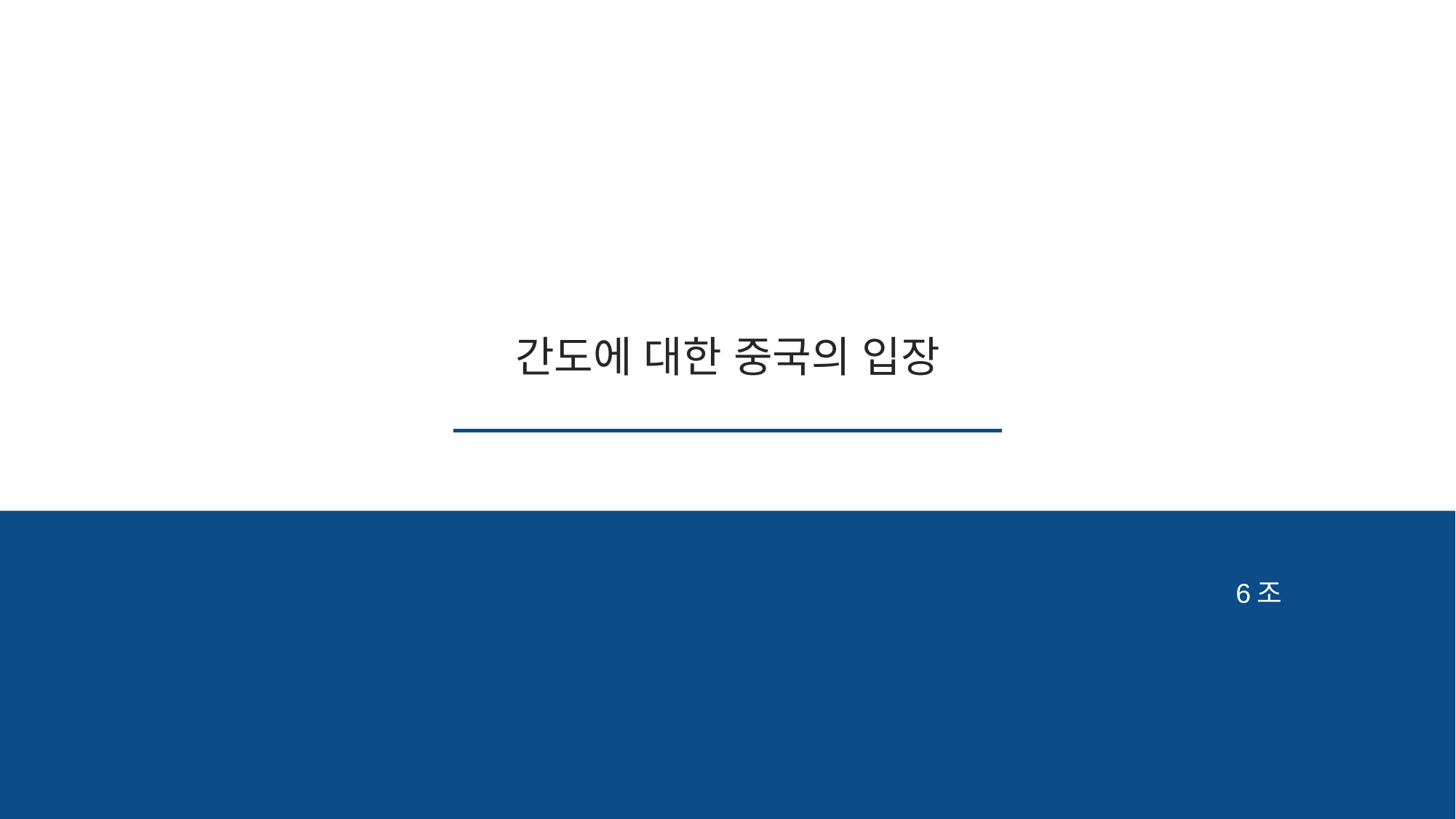

간도에 대한 중국의 입장

6조

송민재
김진희
신하람
윤상철
임종선

김현욱
김호진
김영훈
김재진
이민형